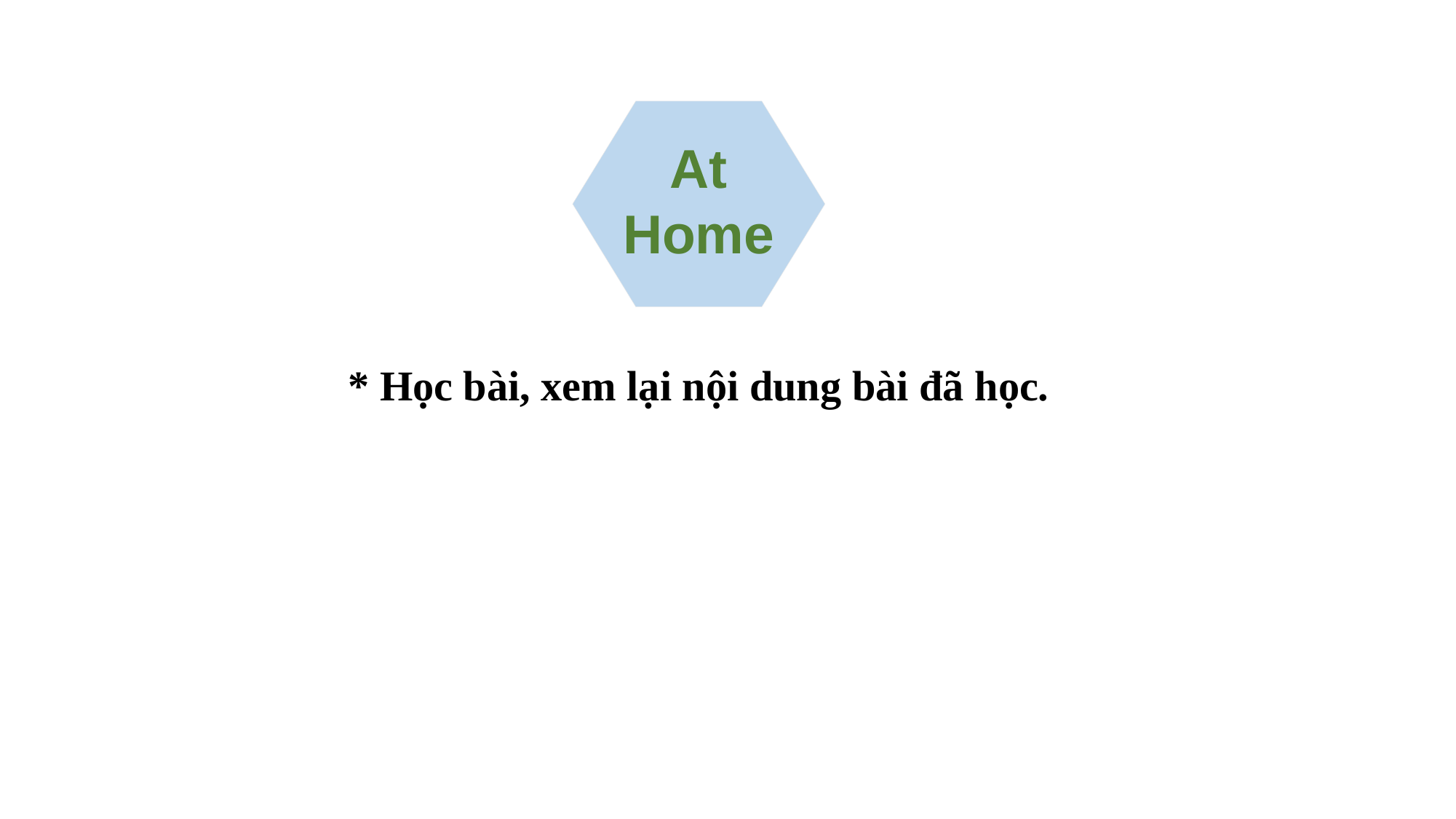

延迟符

At
Home
* Học bài, xem lại nội dung bài đã học.